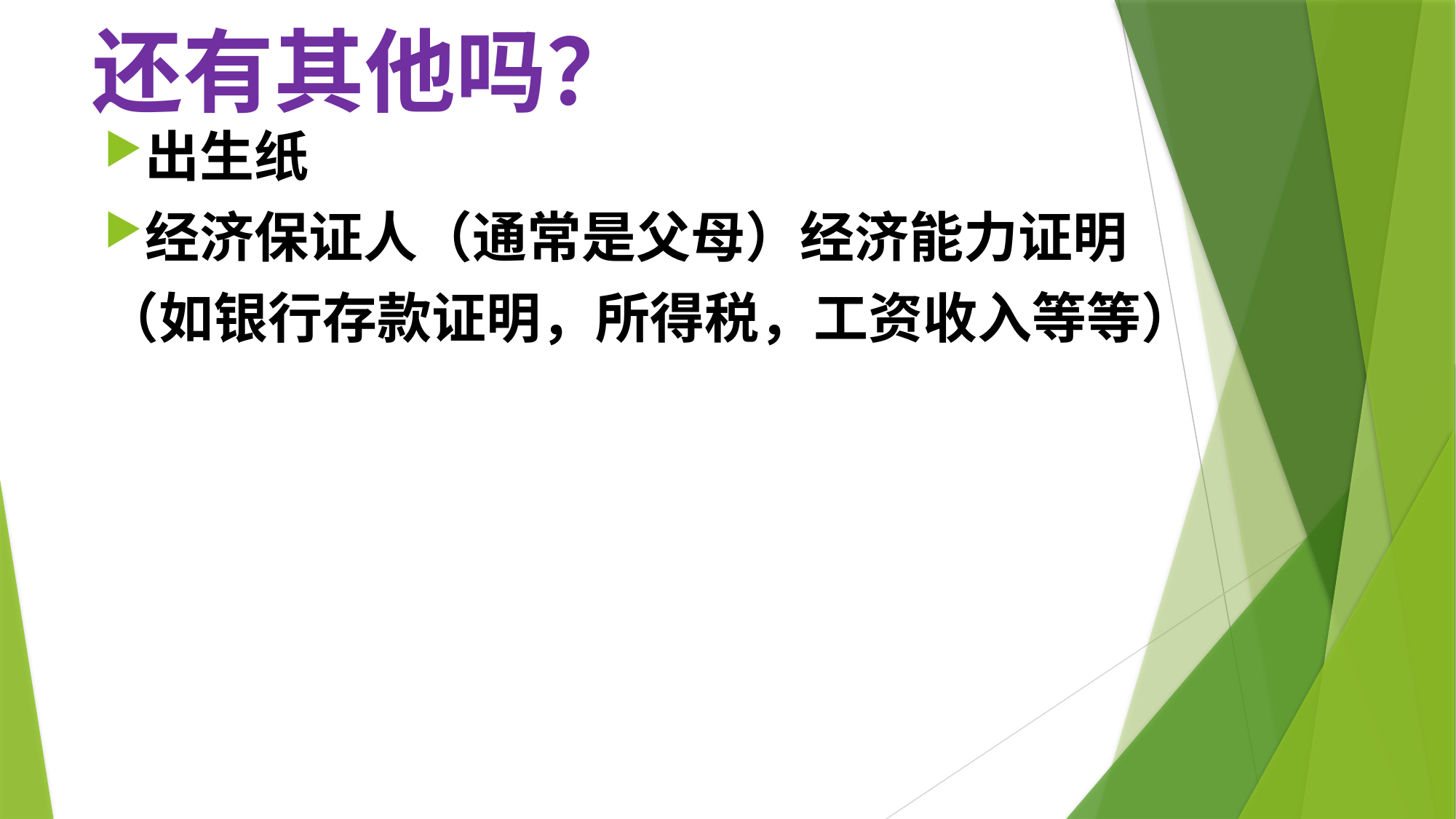

# 还有其他吗？
出生纸
经济保证人（通常是父母）经济能力证明
（如银行存款证明，所得税，工资收入等等）